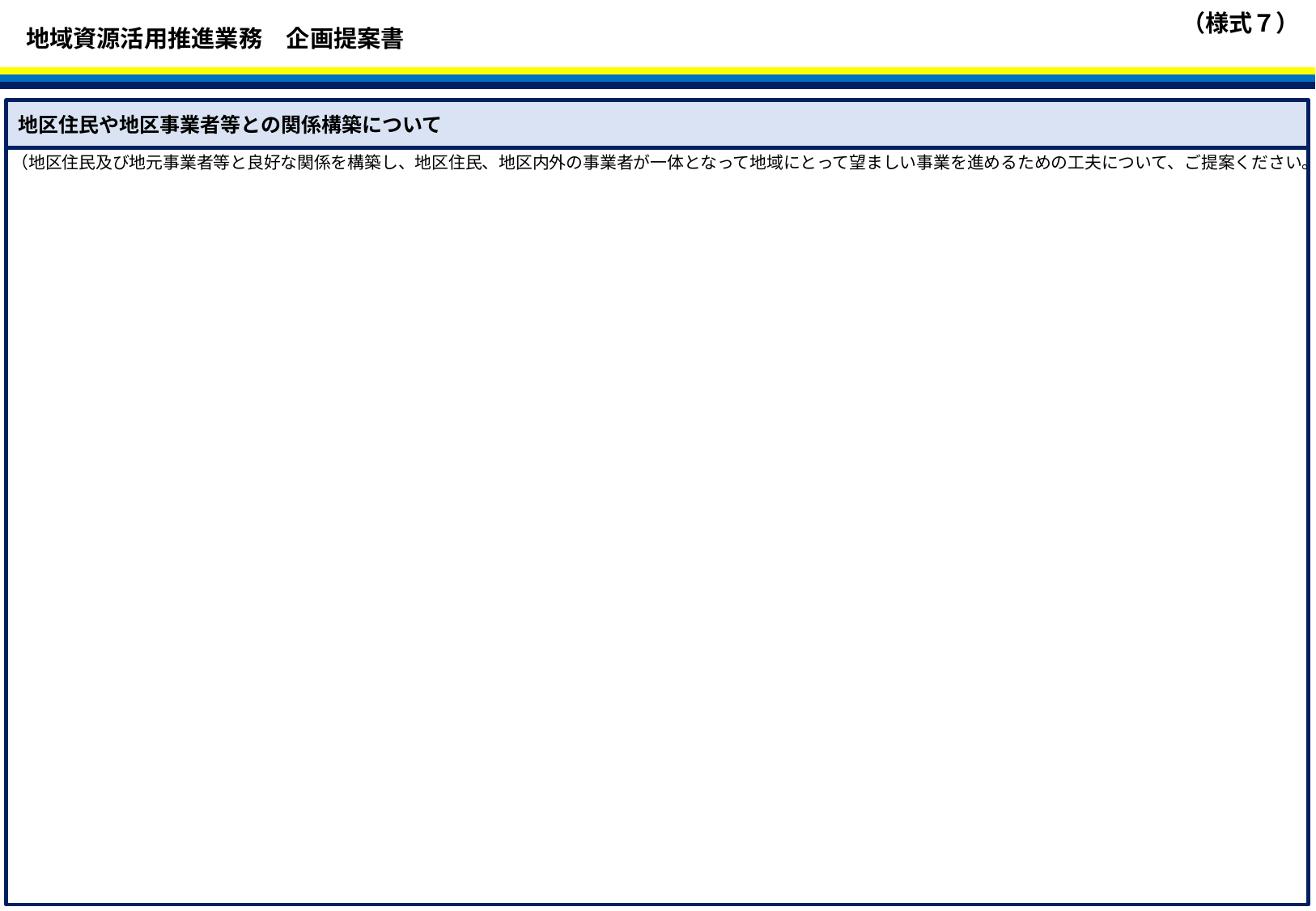

（様式７）
地域資源活用推進業務　企画提案書
地区住民や地区事業者等との関係構築について

（地区住民及び地元事業者等と良好な関係を構築し、地区住民、地区内外の事業者が一体となって地域にとって望ましい事業を進めるための工夫について、ご提案ください。）